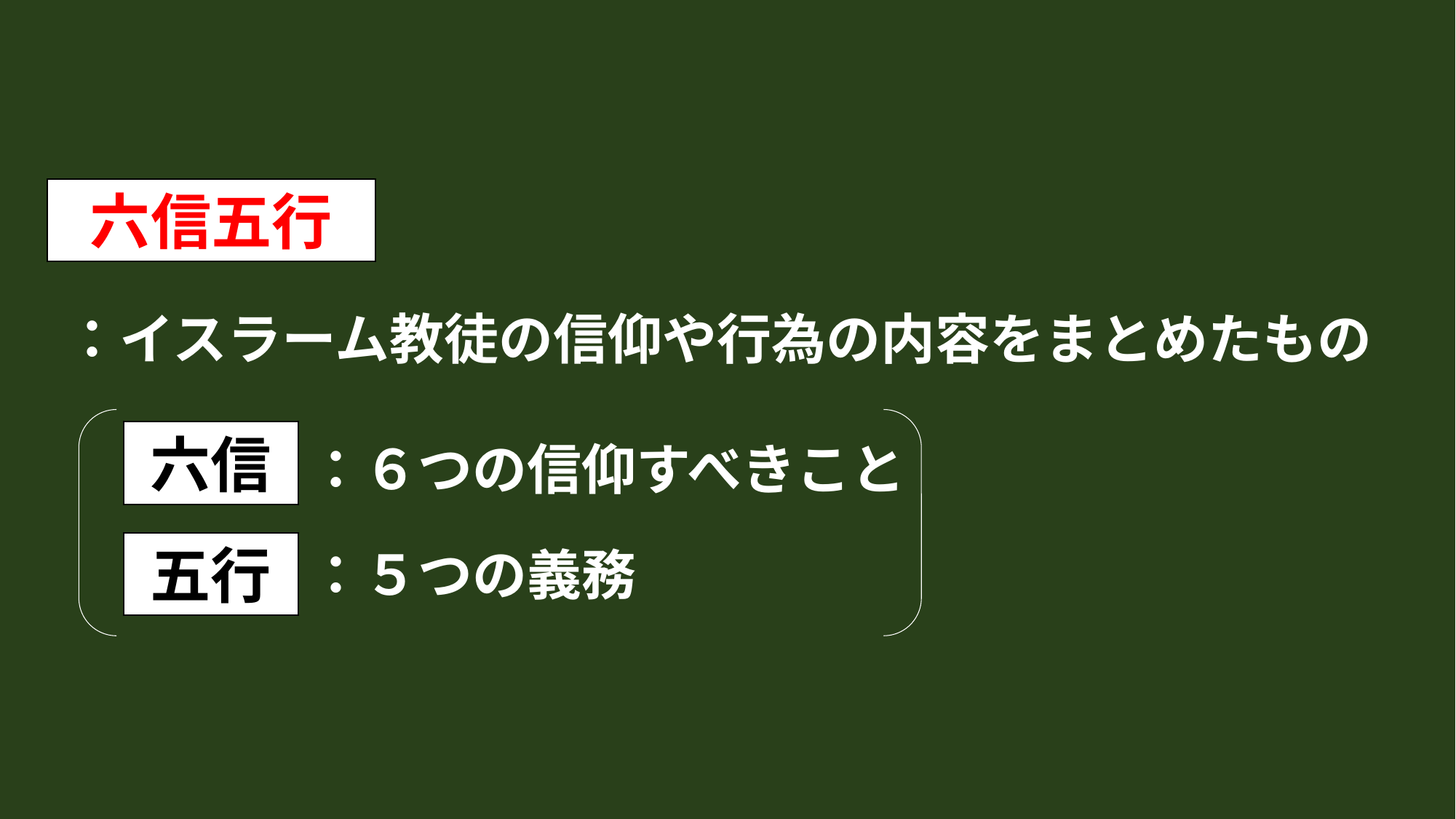

六信五行
：イスラーム教徒の信仰や行為の内容をまとめたもの

六信
：６つの信仰すべきこと
五行
：５つの義務